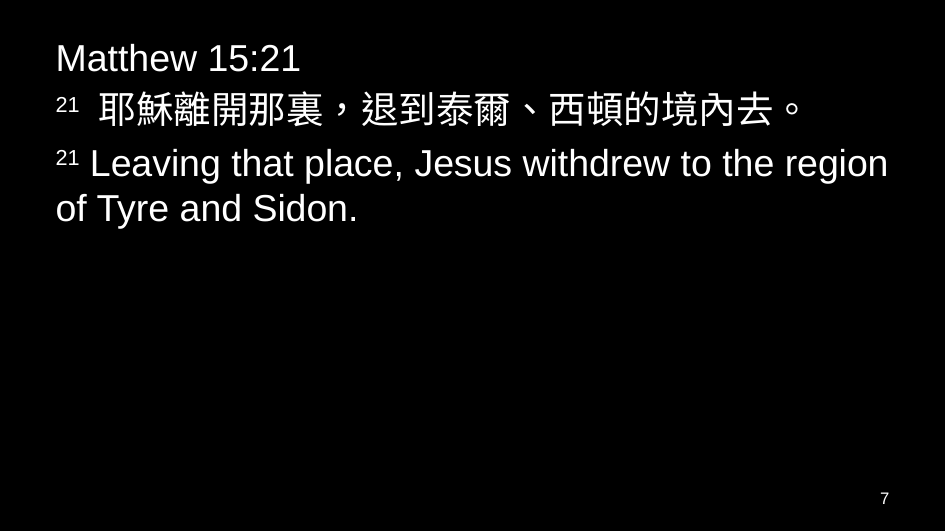

Matthew 15:21
21 耶穌離開那裏，退到泰爾、西頓的境內去。
21 Leaving that place, Jesus withdrew to the region of Tyre and Sidon.

7